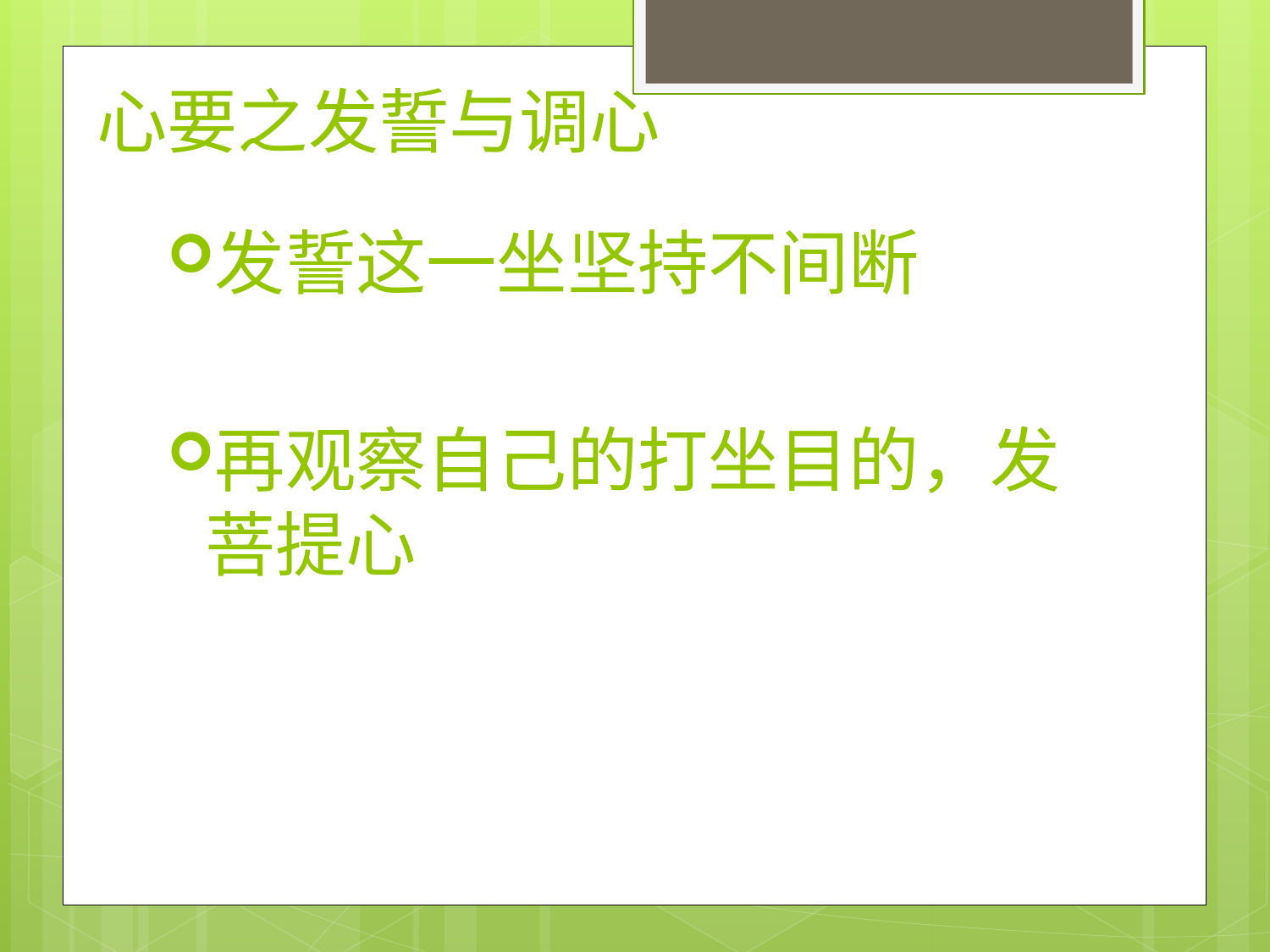

# 心要之发誓与调心
发誓这一坐坚持不间断

再观察自己的打坐目的，发菩提心